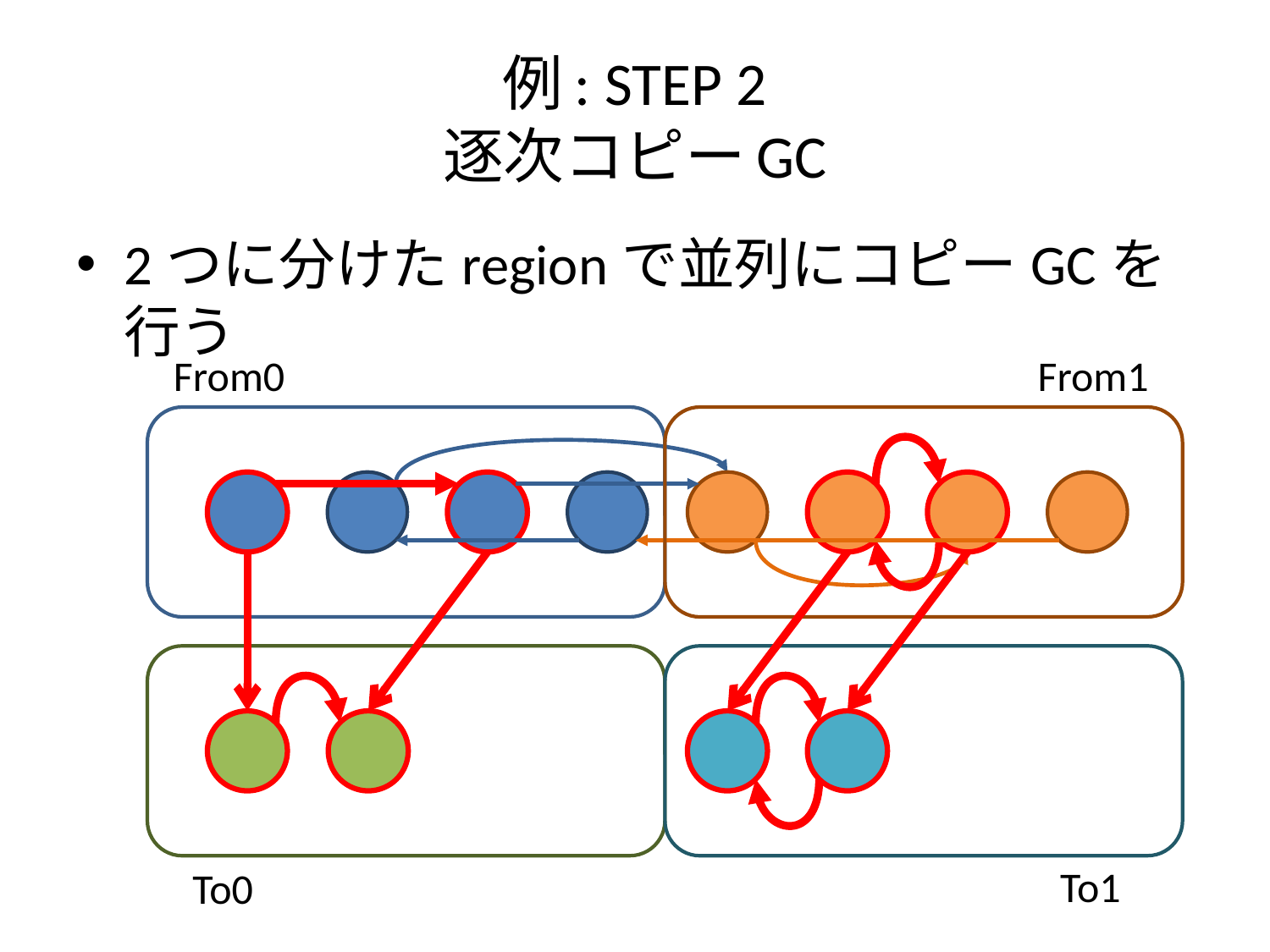

# 例: STEP 2 逐次コピーGC
2つに分けたregionで並列にコピーGCを行う
From1
From0

To1
To0